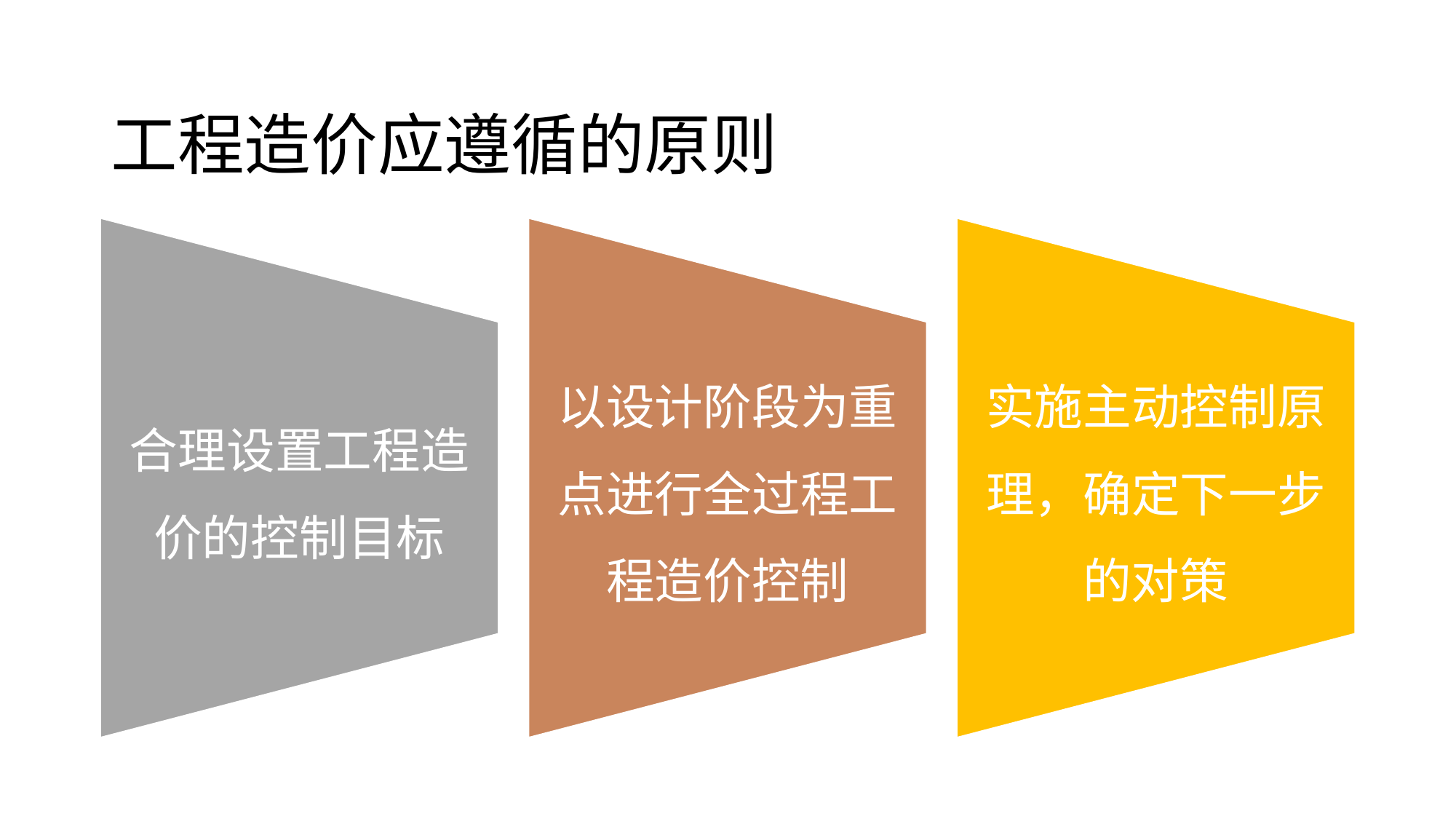

# 工程造价应遵循的原则
合理设置工程造价的控制目标
以设计阶段为重点进行全过程工程造价控制
实施主动控制原理，确定下一步的对策